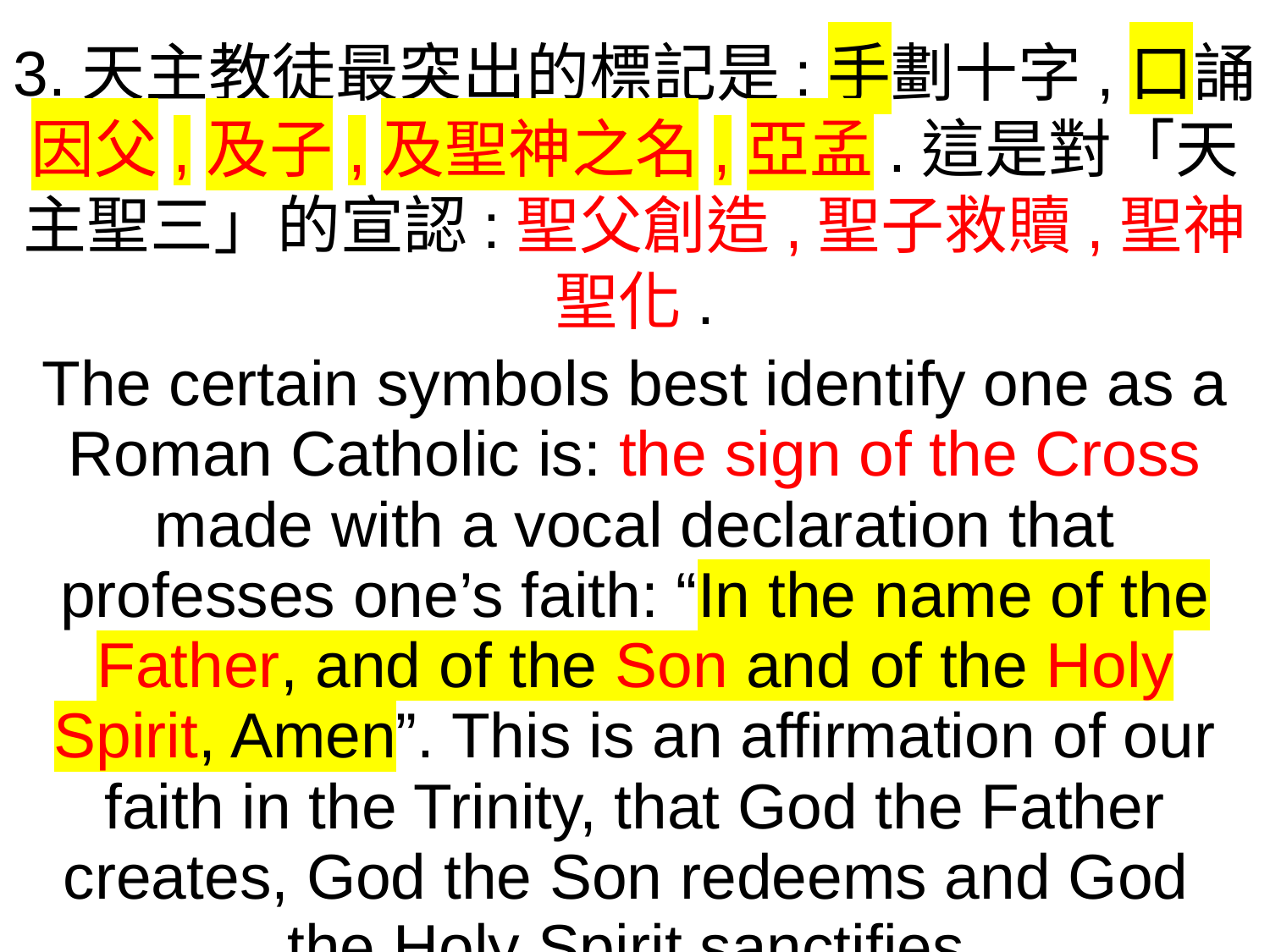

3.天主教徒最突出的標記是:手劃十字,口誦
因父,及子,及聖神之名,亞孟.這是對「天主聖三」的宣認:聖父創造,聖子救贖,聖神聖化.
The certain symbols best identify one as a Roman Catholic is: the sign of the Cross made with a vocal declaration that professes one’s faith: “In the name of the Father, and of the Son and of the Holy Spirit, Amen”. This is an affirmation of our faith in the Trinity, that God the Father creates, God the Son redeems and God  the Holy Spirit sanctifies.